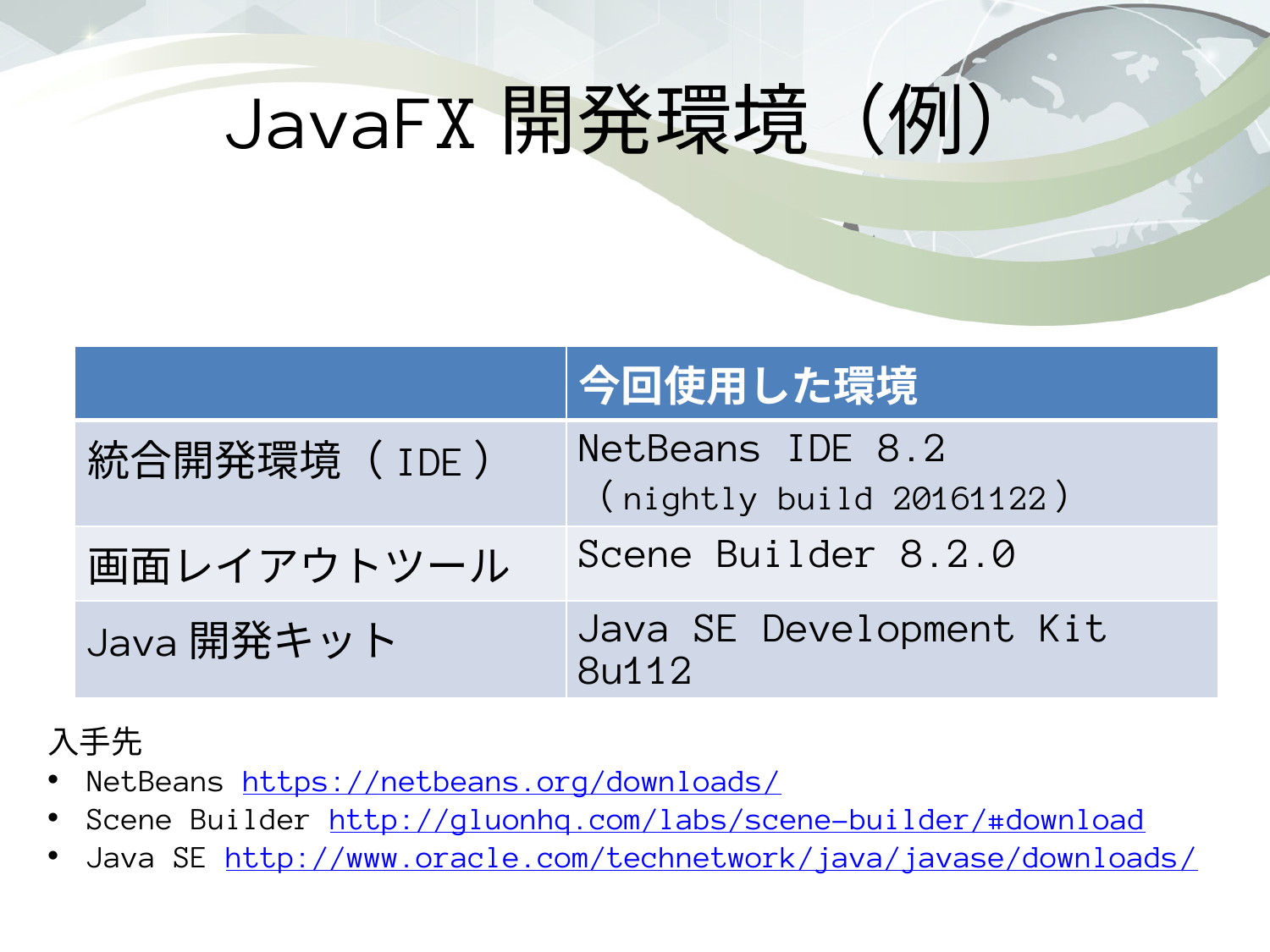

# JavaFX開発環境（例）
|  | 今回使用した環境 |
| --- | --- |
| 統合開発環境（IDE） | NetBeans IDE 8.2 （nightly build 20161122） |
| 画面レイアウトツール | Scene Builder 8.2.0 |
| Java開発キット | Java SE Development Kit 8u112 |
入手先
NetBeans https://netbeans.org/downloads/
Scene Builder http://gluonhq.com/labs/scene-builder/#download
Java SE http://www.oracle.com/technetwork/java/javase/downloads/